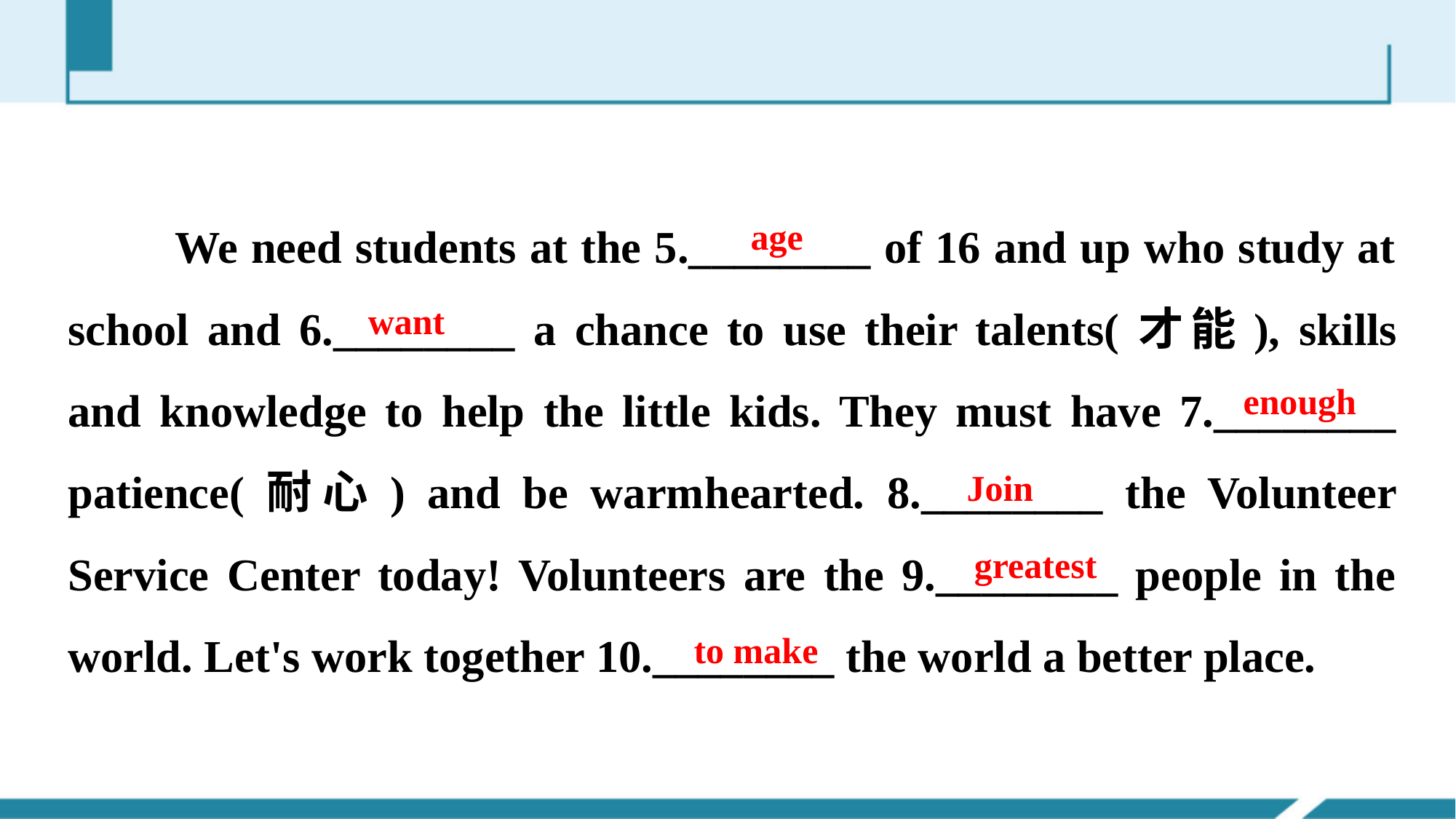

We need students at the 5.________ of 16 and up who study at school and 6.________ a chance to use their talents(才能), skills and knowledge to help the little kids. They must have 7.________ patience(耐心) and be warm­hearted. 8.________ the Volunteer Service Center today! Volunteers are the 9.________ people in the world. Let's work together 10.________ the world a better place.
age
want
enough
Join
greatest
to make